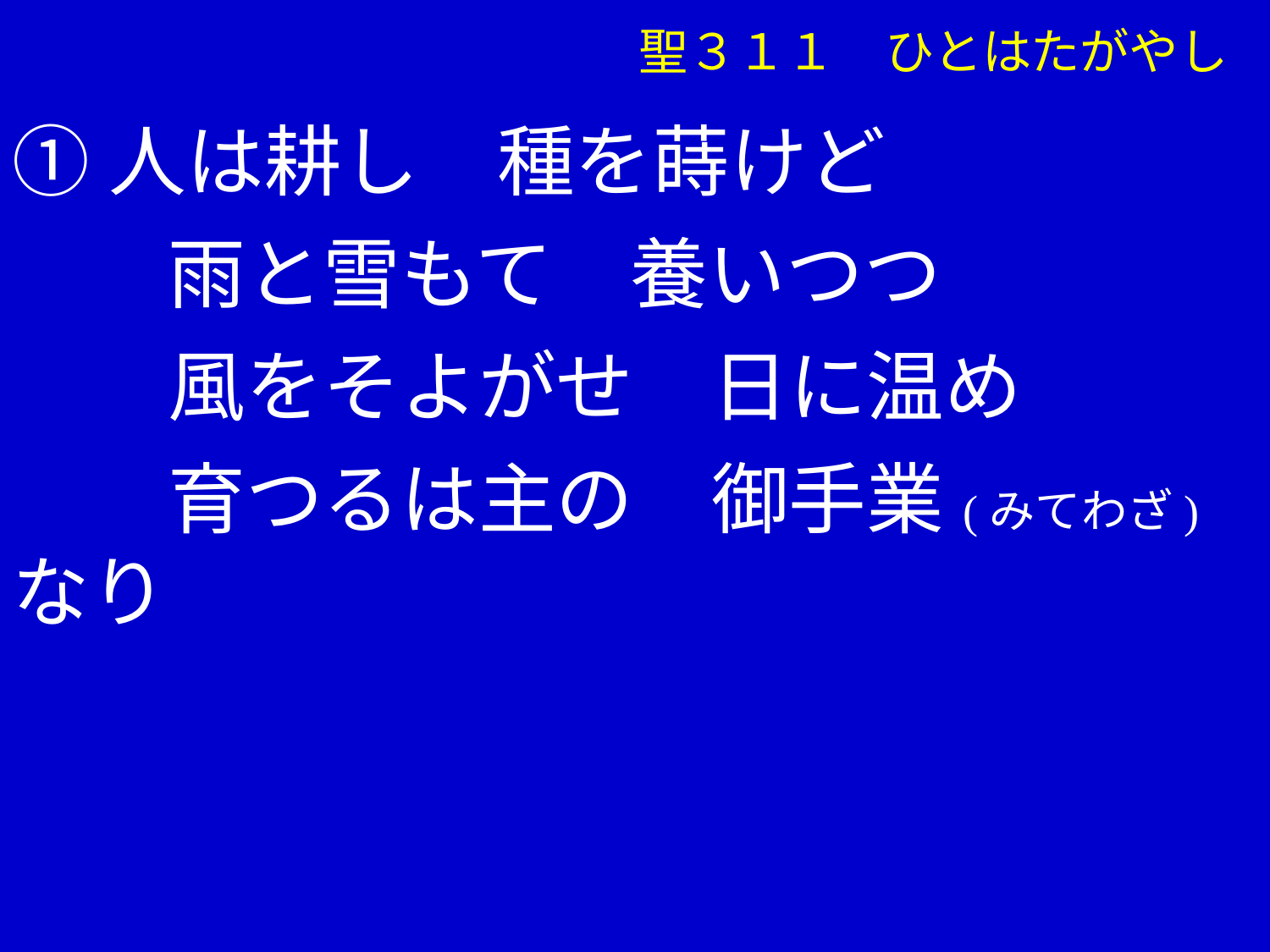

聖３１１　ひとはたがやし
①人は耕し　種を蒔けど
　　雨と雪もて　養いつつ
　　風をそよがせ　日に温め
　　育つるは主の　御手業(みてわざ)なり